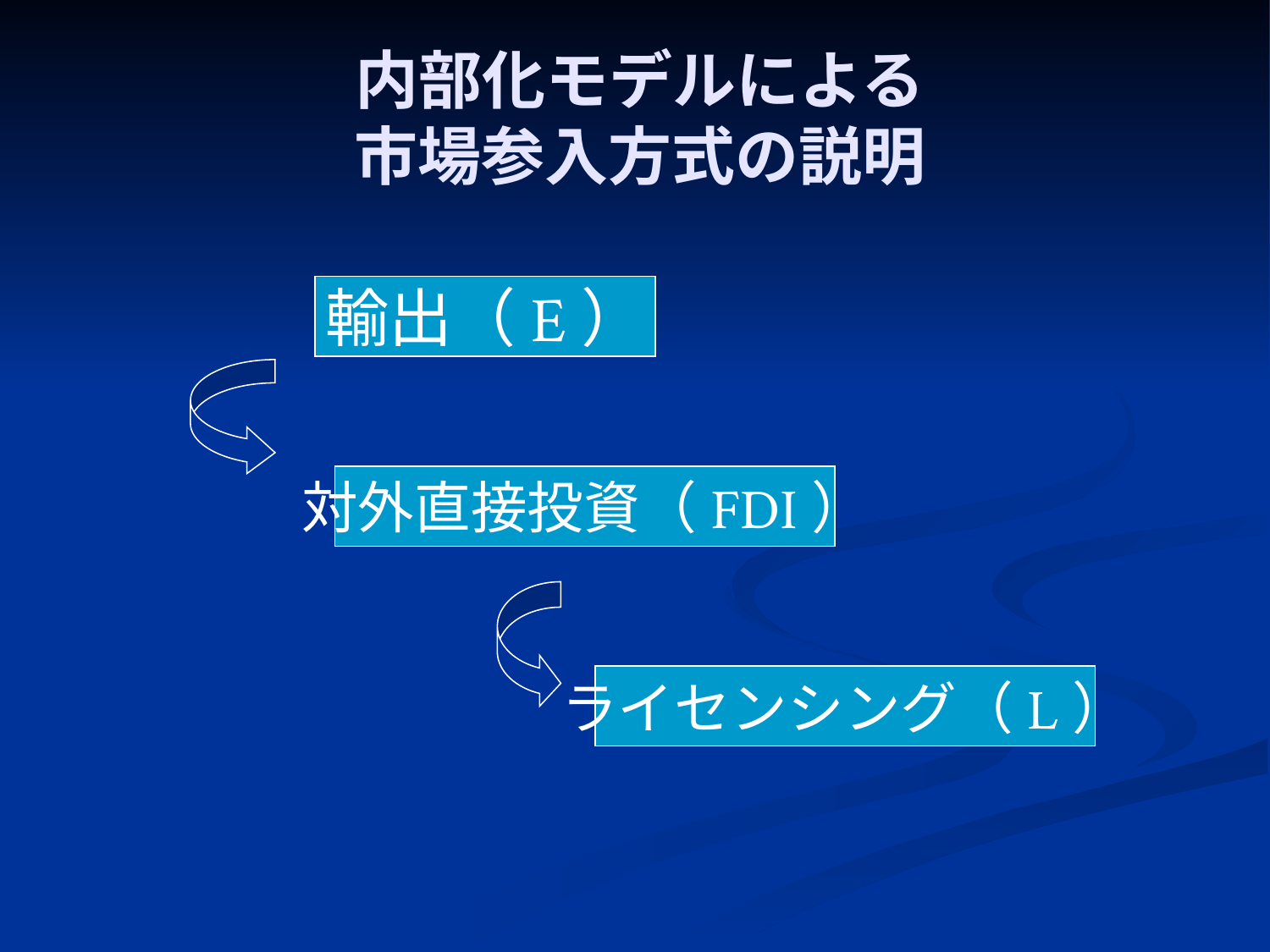

# 内部化モデルによる 市場参入方式の説明
輸出（E）

対外直接投資（FDI）

ライセンシング（L）